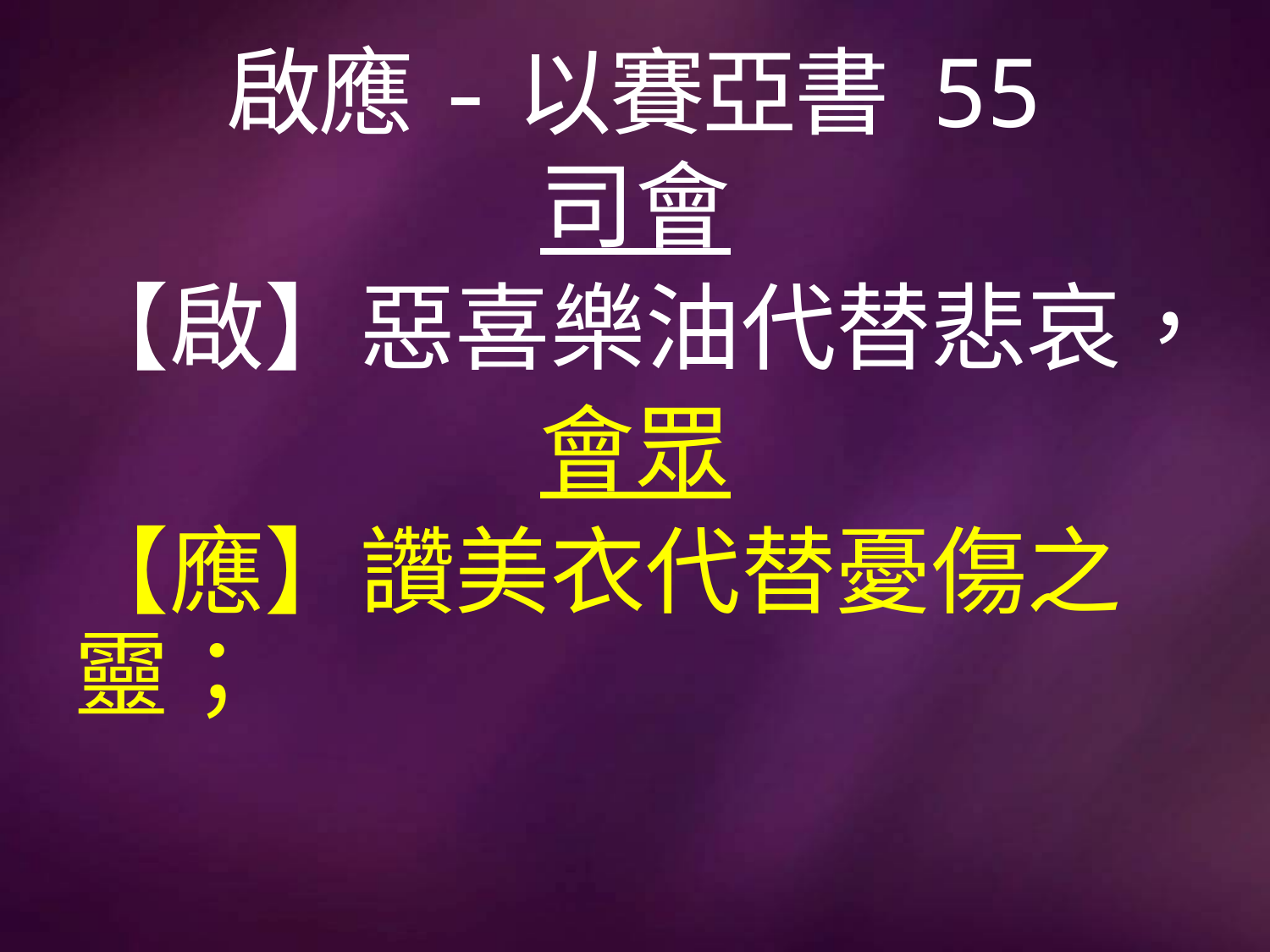

# 啟應-以賽亞書 55
司會
【啟】惡喜樂油代替悲哀，
會眾
【應】讚美衣代替憂傷之靈；